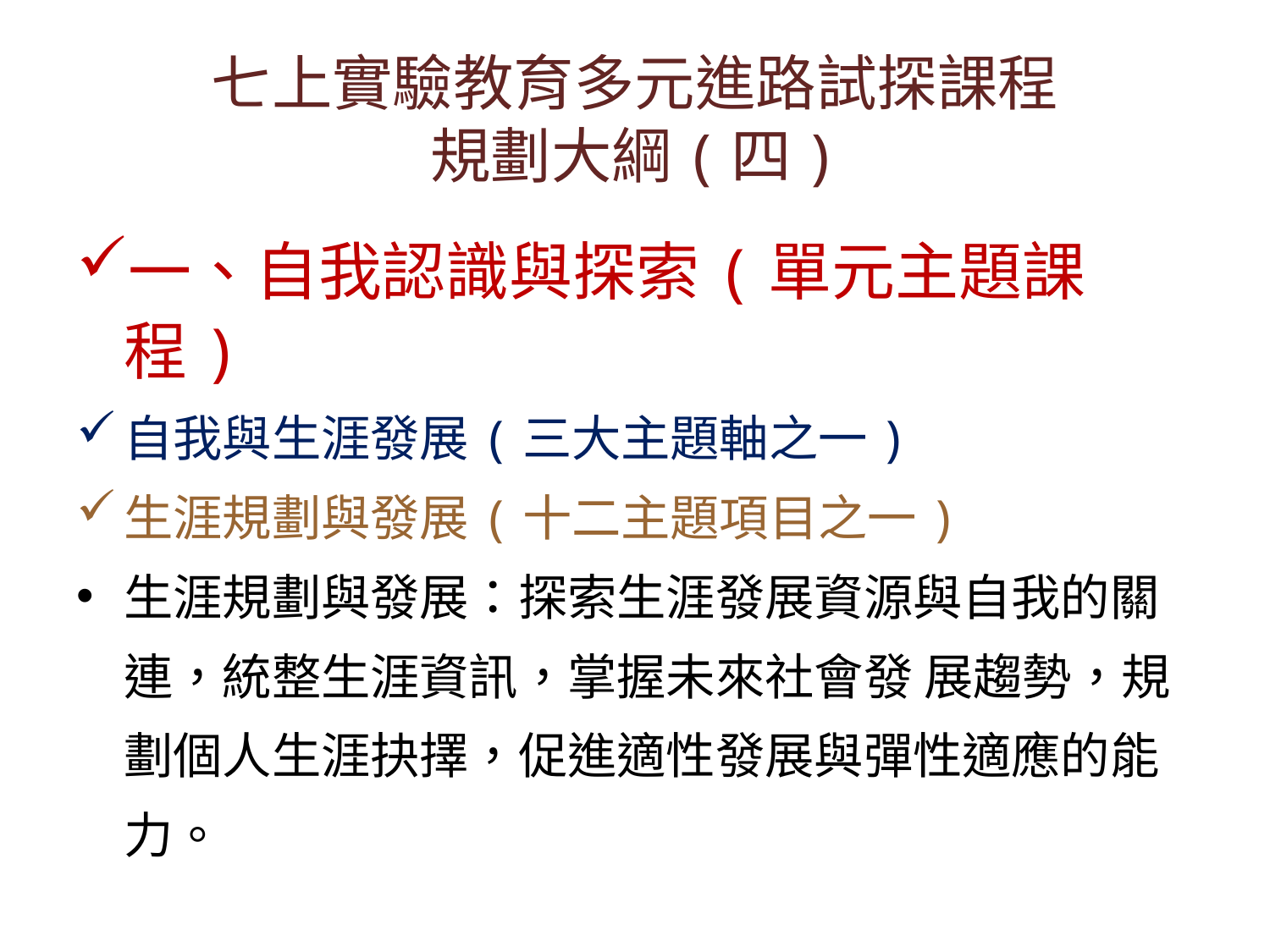

# 七上實驗教育多元進路試探課程 規劃大綱(四)
一、自我認識與探索(單元主題課程)
自我與生涯發展(三大主題軸之一)
生涯規劃與發展(十二主題項目之一)
生涯規劃與發展：探索生涯發展資源與自我的關連，統整生涯資訊，掌握未來社會發 展趨勢，規劃個人生涯抉擇，促進適性發展與彈性適應的能力。